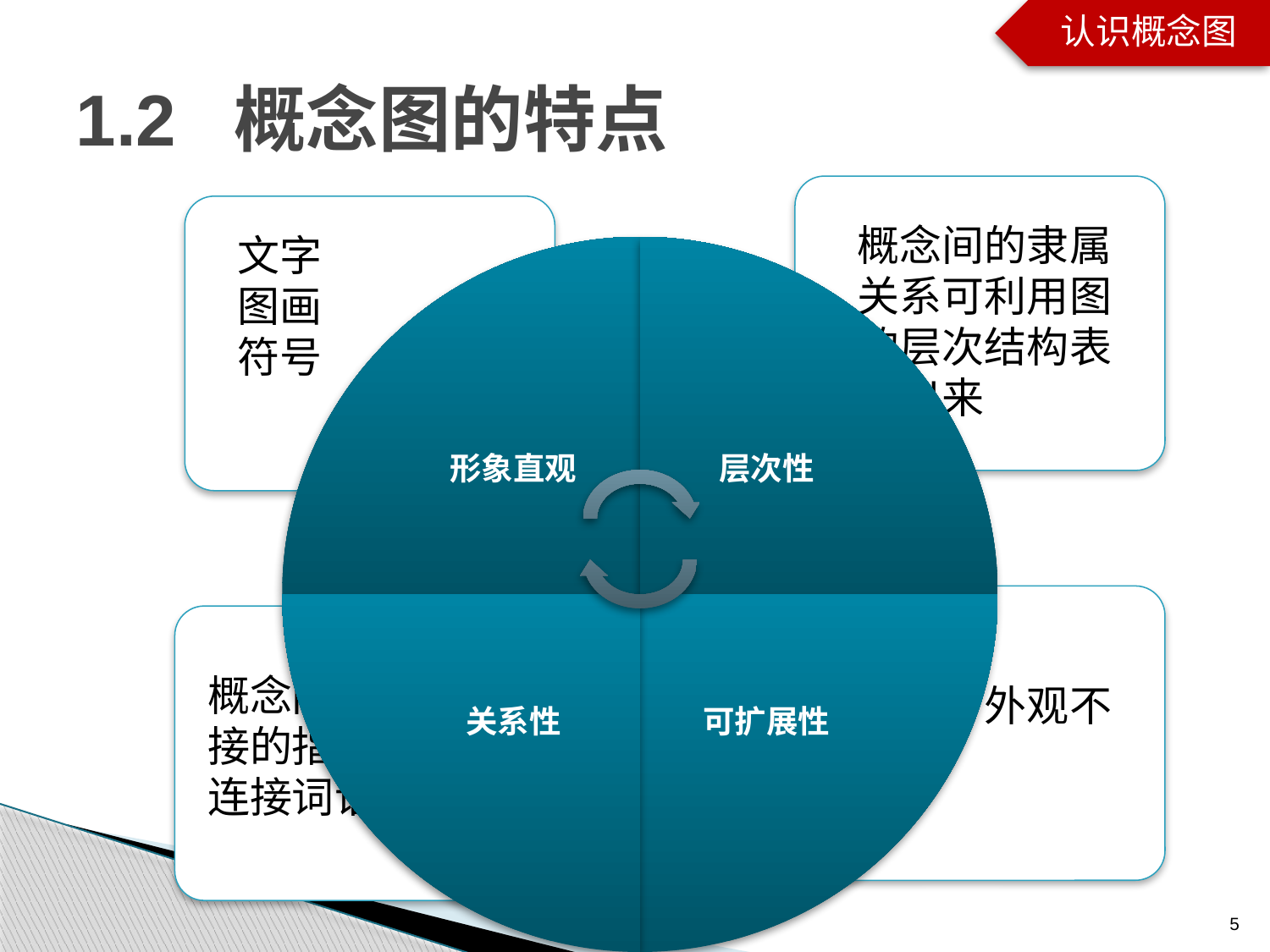

认识概念图
# 1.2  概念图的特点
形象直观
层次性
可扩展性
关系性

概念间的隶属关系可利用图的层次结构表现出来

文字
图画
符号

概念间互相连接的指向与其连接词语

大小、外观不固定
5